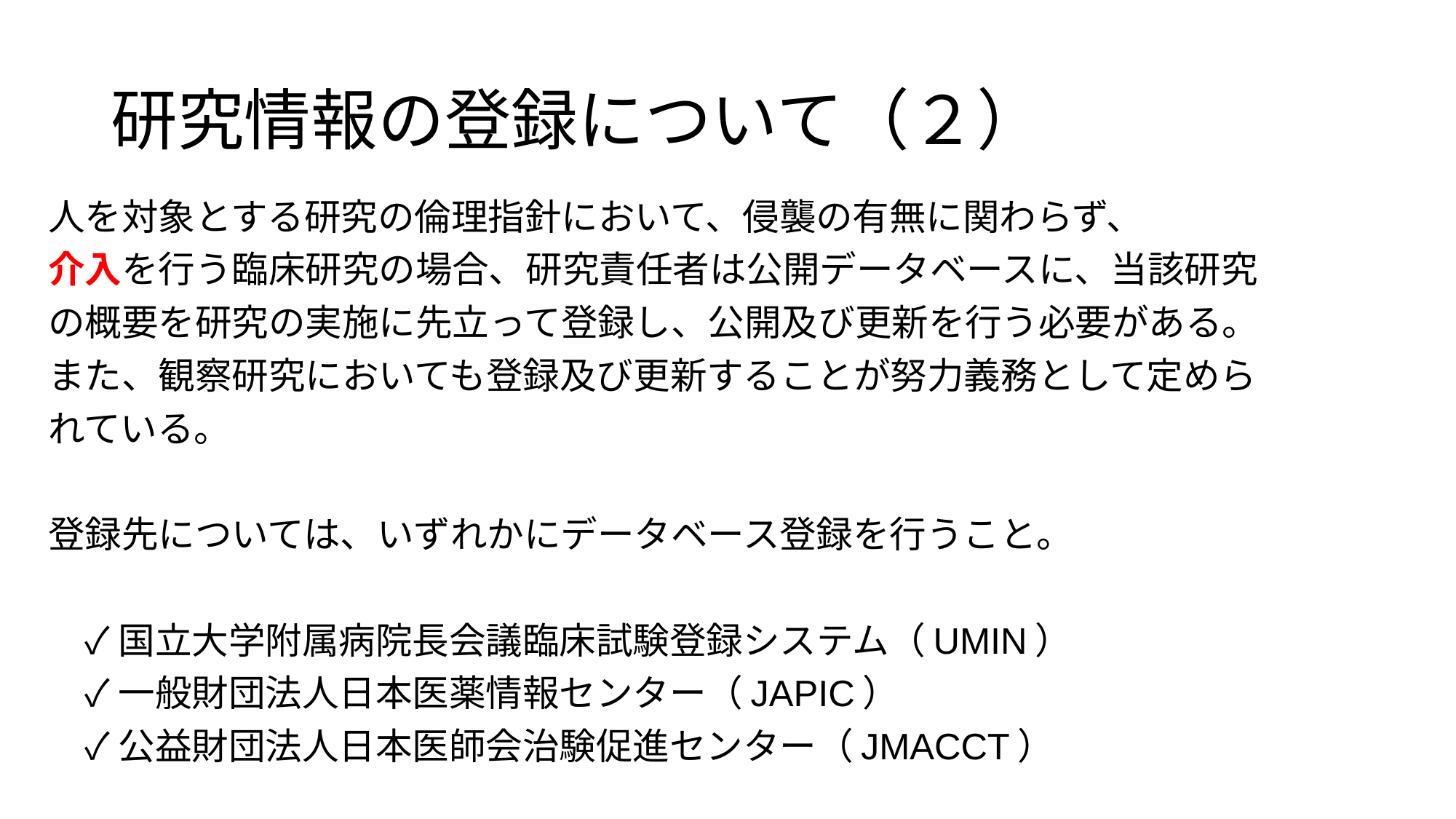

# 研究情報の登録について（２）
人を対象とする研究の倫理指針において、侵襲の有無に関わらず、
介入を行う臨床研究の場合、研究責任者は公開データベースに、当該研究
の概要を研究の実施に先立って登録し、公開及び更新を行う必要がある。
また、観察研究においても登録及び更新することが努力義務として定めら
れている。

登録先については、いずれかにデータベース登録を行うこと。

　✓ 国立大学附属病院長会議臨床試験登録システム（UMIN）
　✓ 一般財団法人日本医薬情報センター（JAPIC）
　✓ 公益財団法人日本医師会治験促進センター（JMACCT）